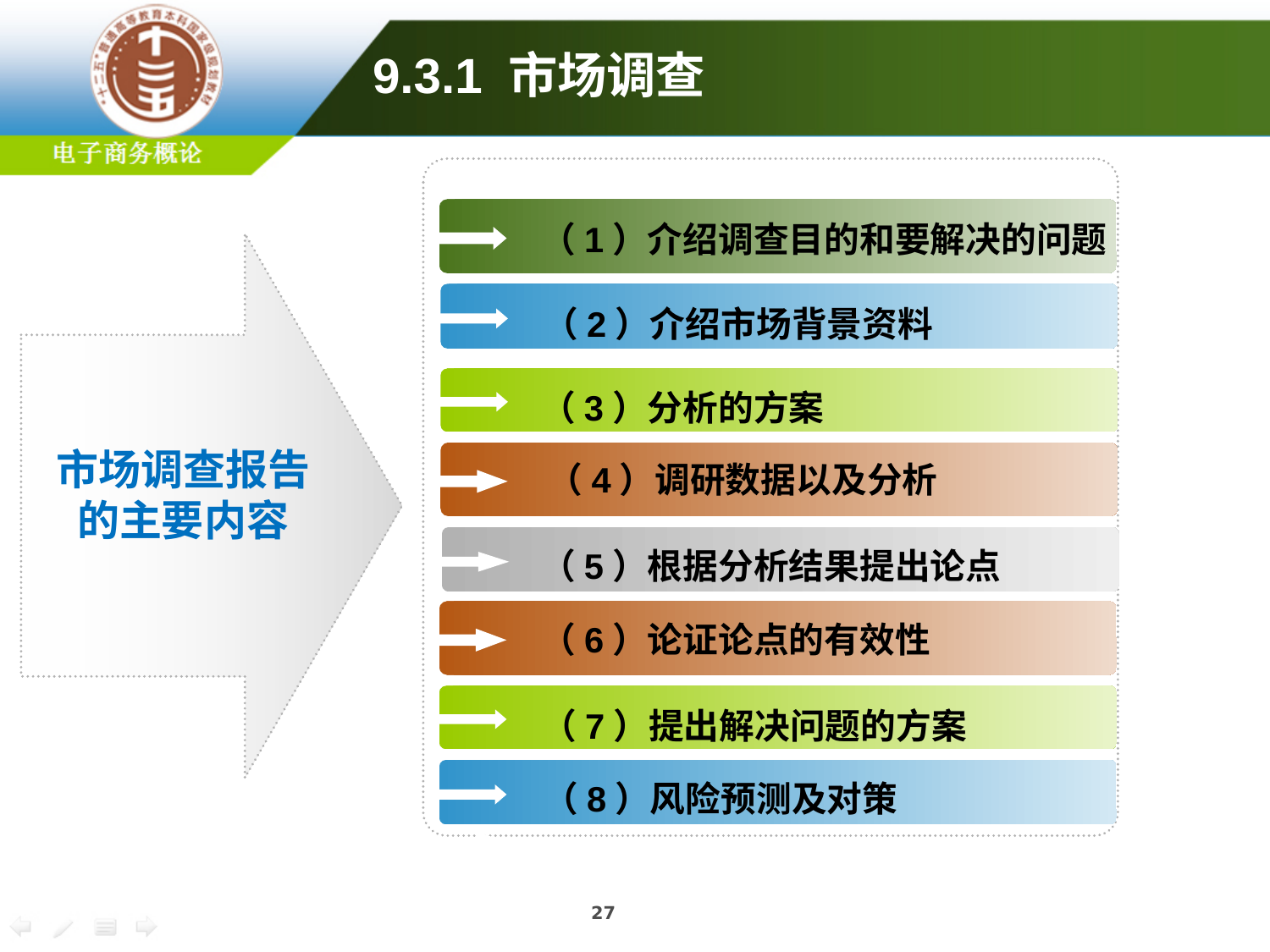

9.3.1 市场调查

（1）介绍调查目的和要解决的问题

（2）介绍市场背景资料

（3）分析的方案
市场调查报告的主要内容

 （4）调研数据以及分析

（5）根据分析结果提出论点

（6）论证论点的有效性

（7）提出解决问题的方案

（8）风险预测及对策

27